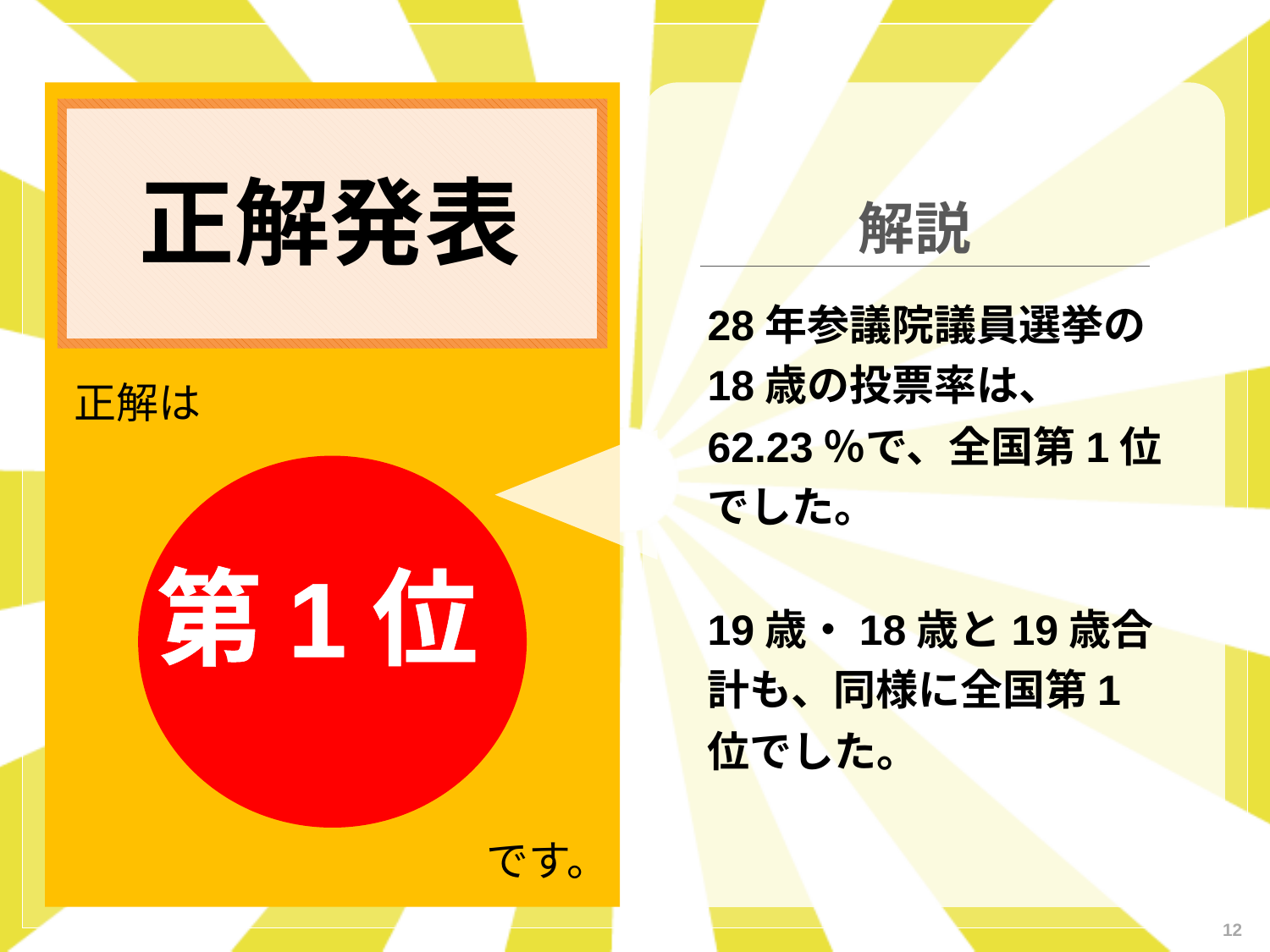

正解発表
解説
28年参議院議員選挙の18歳の投票率は、
62.23％で、全国第1位でした。

19歳・18歳と19歳合計も、同様に全国第1位でした。
正解は

第1位
です。
12